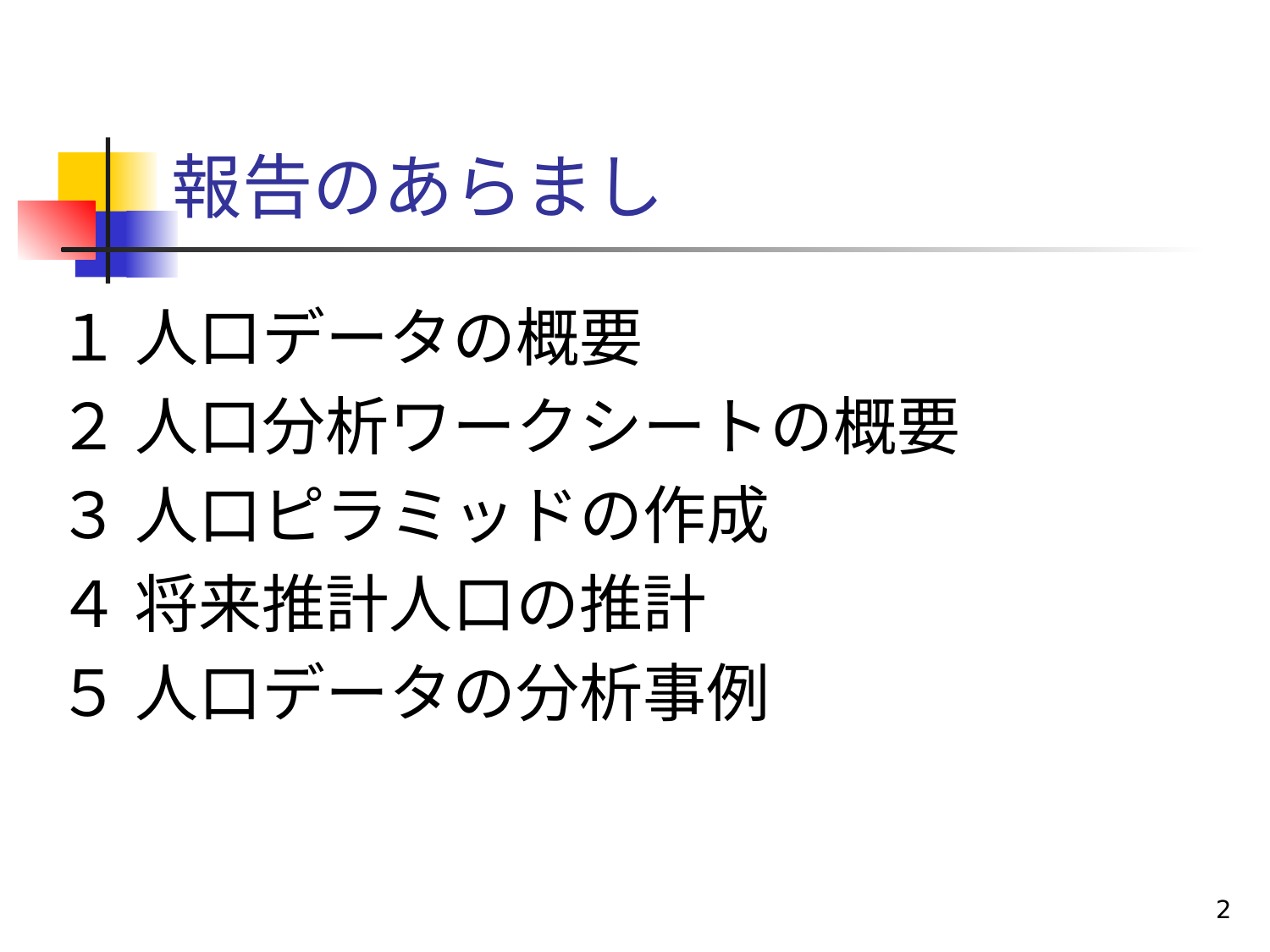

# 報告のあらまし
１ 人口データの概要
２ 人口分析ワークシートの概要
３ 人口ピラミッドの作成
４ 将来推計人口の推計
５ 人口データの分析事例
2